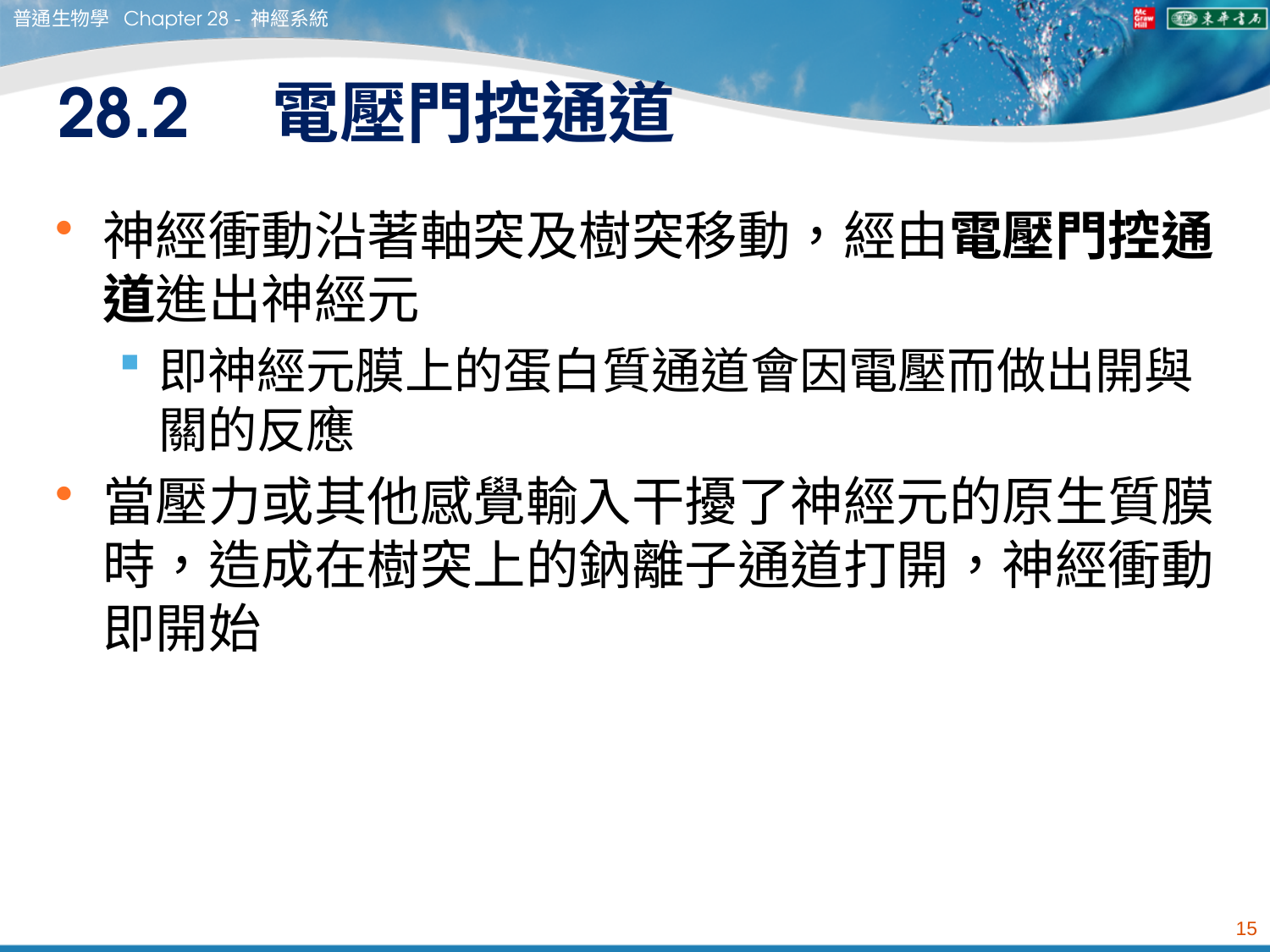

普通生物學  Chapter 28 - 神經系統
# 28.2　電壓門控通道
神經衝動沿著軸突及樹突移動，經由電壓門控通道進出神經元
即神經元膜上的蛋白質通道會因電壓而做出開與關的反應
當壓力或其他感覺輸入干擾了神經元的原生質膜時，造成在樹突上的鈉離子通道打開，神經衝動即開始
15